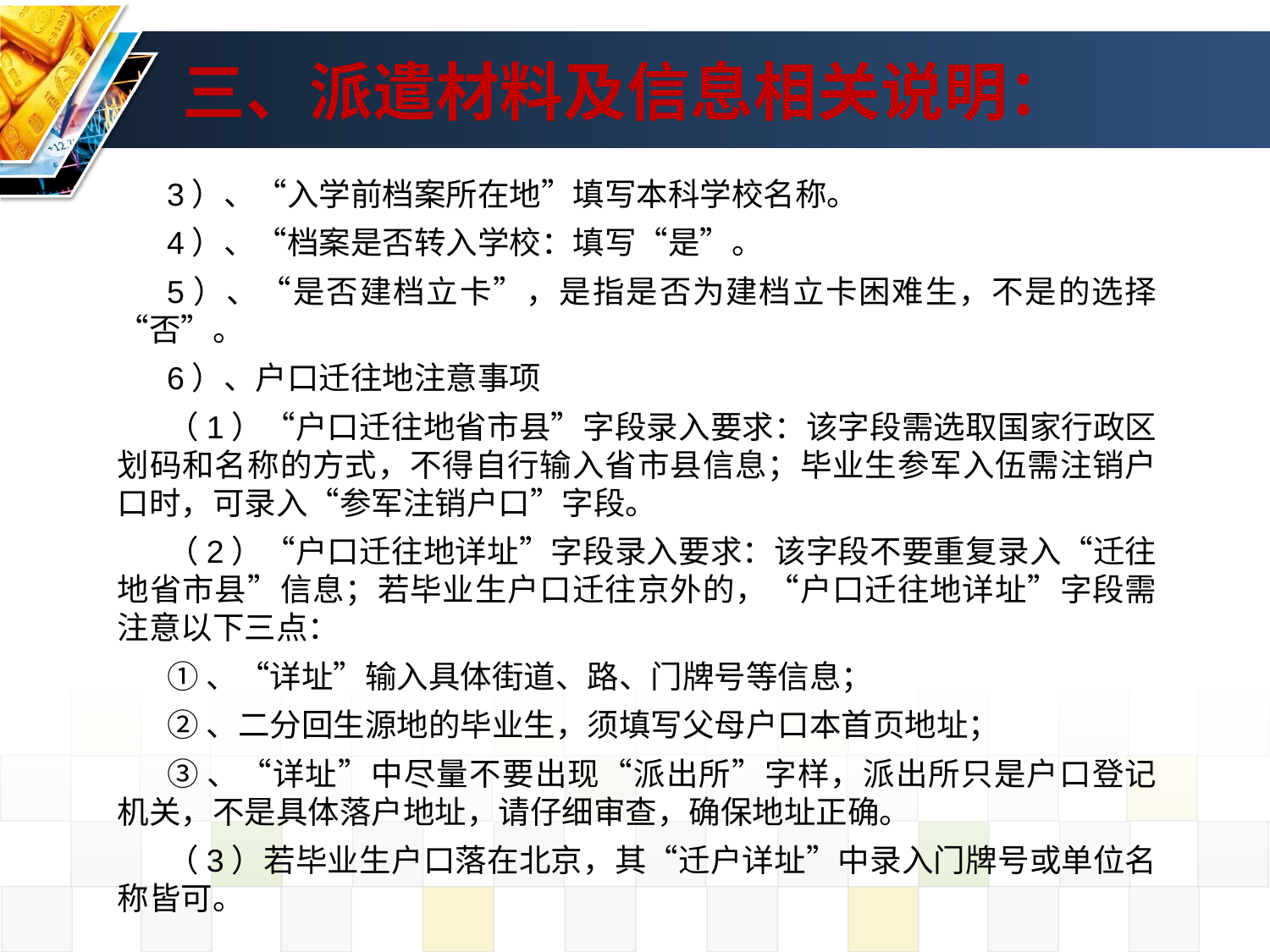

# 三、派遣材料及信息相关说明：
3）、“入学前档案所在地”填写本科学校名称。
4）、“档案是否转入学校：填写“是”。
5）、“是否建档立卡”，是指是否为建档立卡困难生，不是的选择“否”。
6）、户口迁往地注意事项
（1）“户口迁往地省市县”字段录入要求：该字段需选取国家行政区划码和名称的方式，不得自行输入省市县信息；毕业生参军入伍需注销户口时，可录入“参军注销户口”字段。
（2）“户口迁往地详址”字段录入要求：该字段不要重复录入“迁往地省市县”信息；若毕业生户口迁往京外的，“户口迁往地详址”字段需注意以下三点：
①、“详址”输入具体街道、路、门牌号等信息；
②、二分回生源地的毕业生，须填写父母户口本首页地址；
③、“详址”中尽量不要出现“派出所”字样，派出所只是户口登记机关，不是具体落户地址，请仔细审查，确保地址正确。
（3）若毕业生户口落在北京，其“迁户详址”中录入门牌号或单位名称皆可。